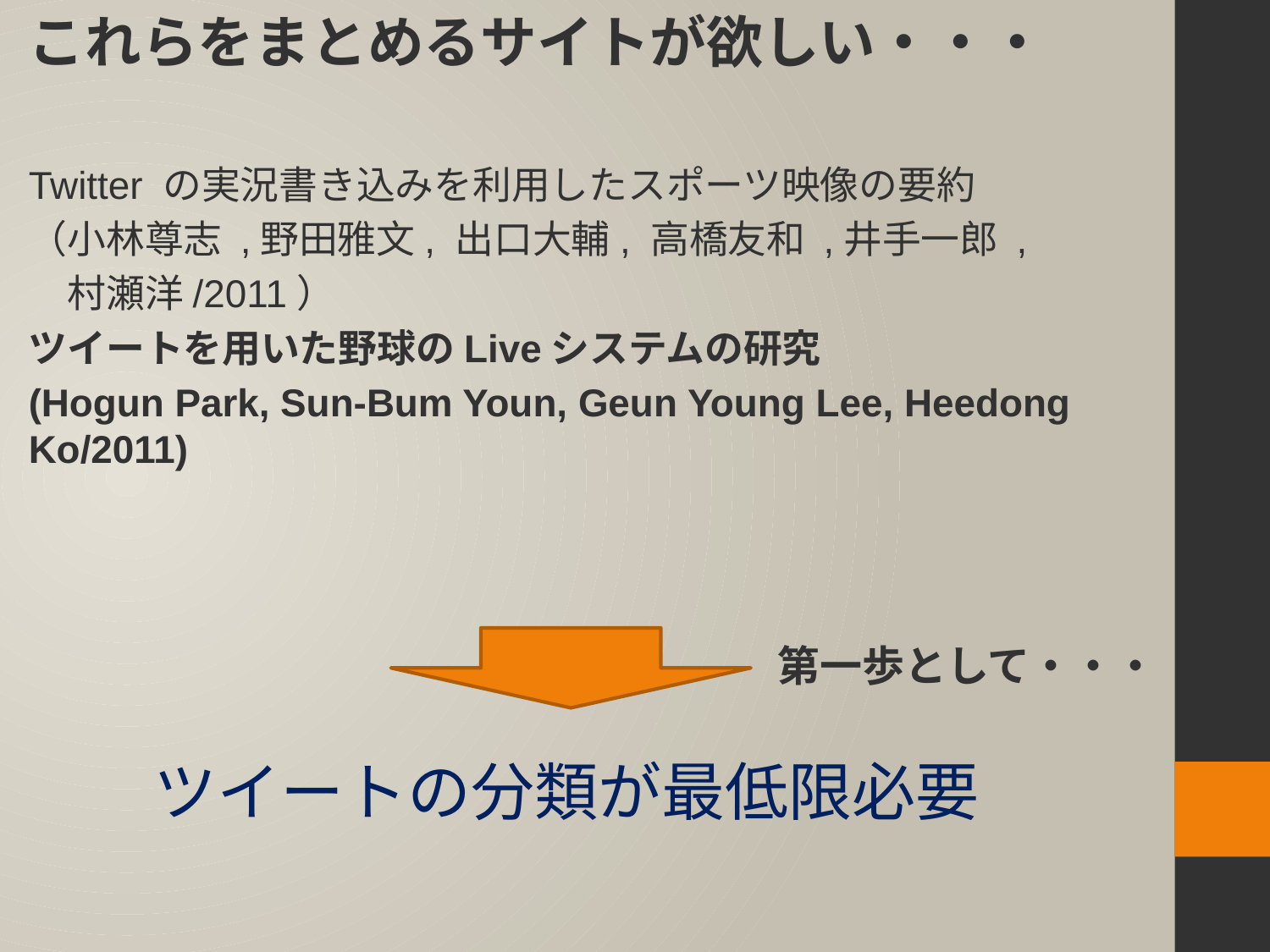

これらをまとめるサイトが欲しい・・・

Twitter の実況書き込みを利用したスポーツ映像の要約
（小林尊志 ,野田雅文, 出口大輔, 高橋友和 ,井手一郎 ,
　村瀬洋/2011）
ツイートを用いた野球のLiveシステムの研究
(Hogun Park, Sun-Bum Youn, Geun Young Lee, Heedong Ko/2011)

第一歩として・・・
ツイートの分類が最低限必要